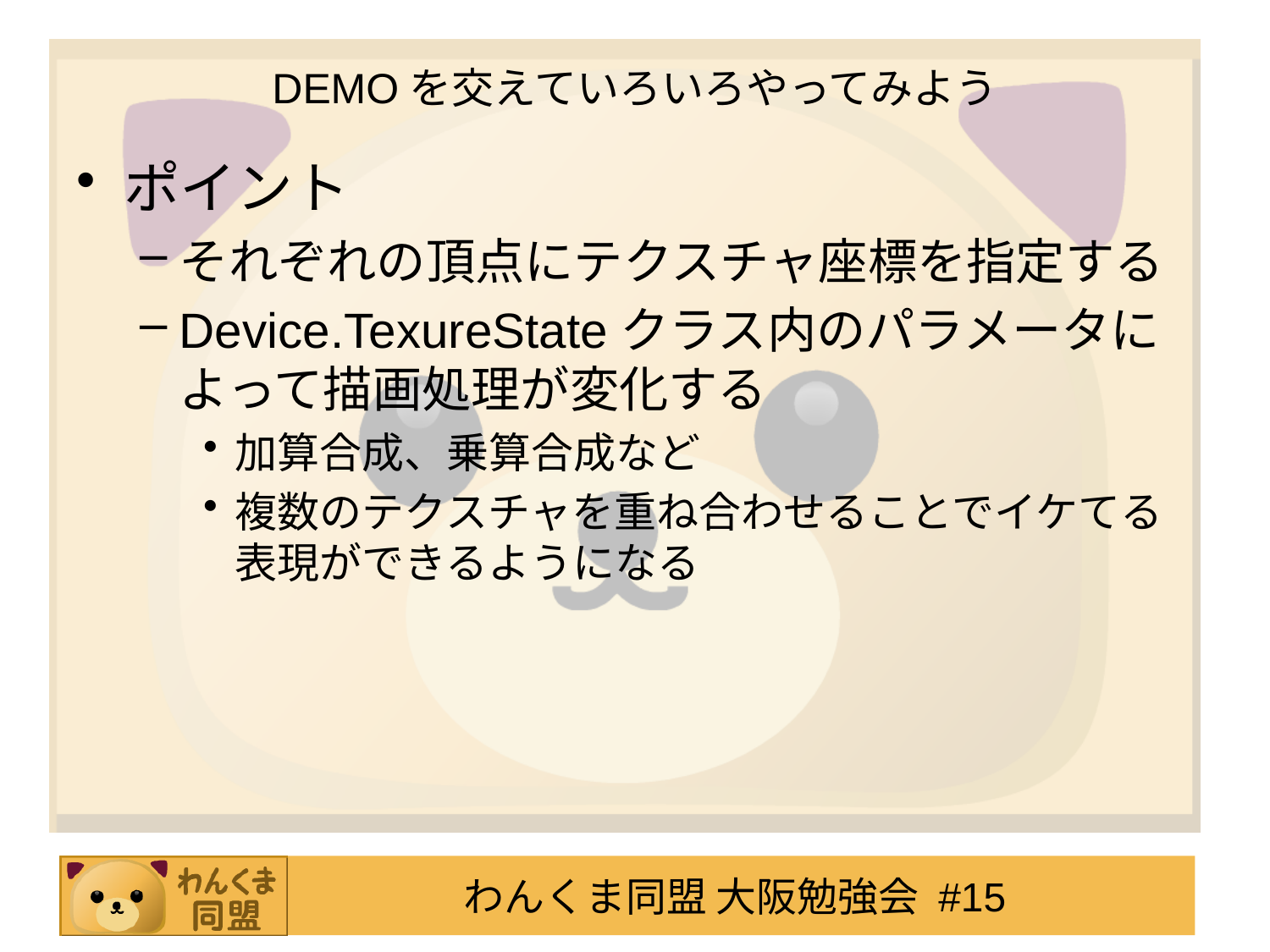

# DEMOを交えていろいろやってみよう
ポイント
それぞれの頂点にテクスチャ座標を指定する
Device.TexureStateクラス内のパラメータによって描画処理が変化する
加算合成、乗算合成など
複数のテクスチャを重ね合わせることでイケてる表現ができるようになる